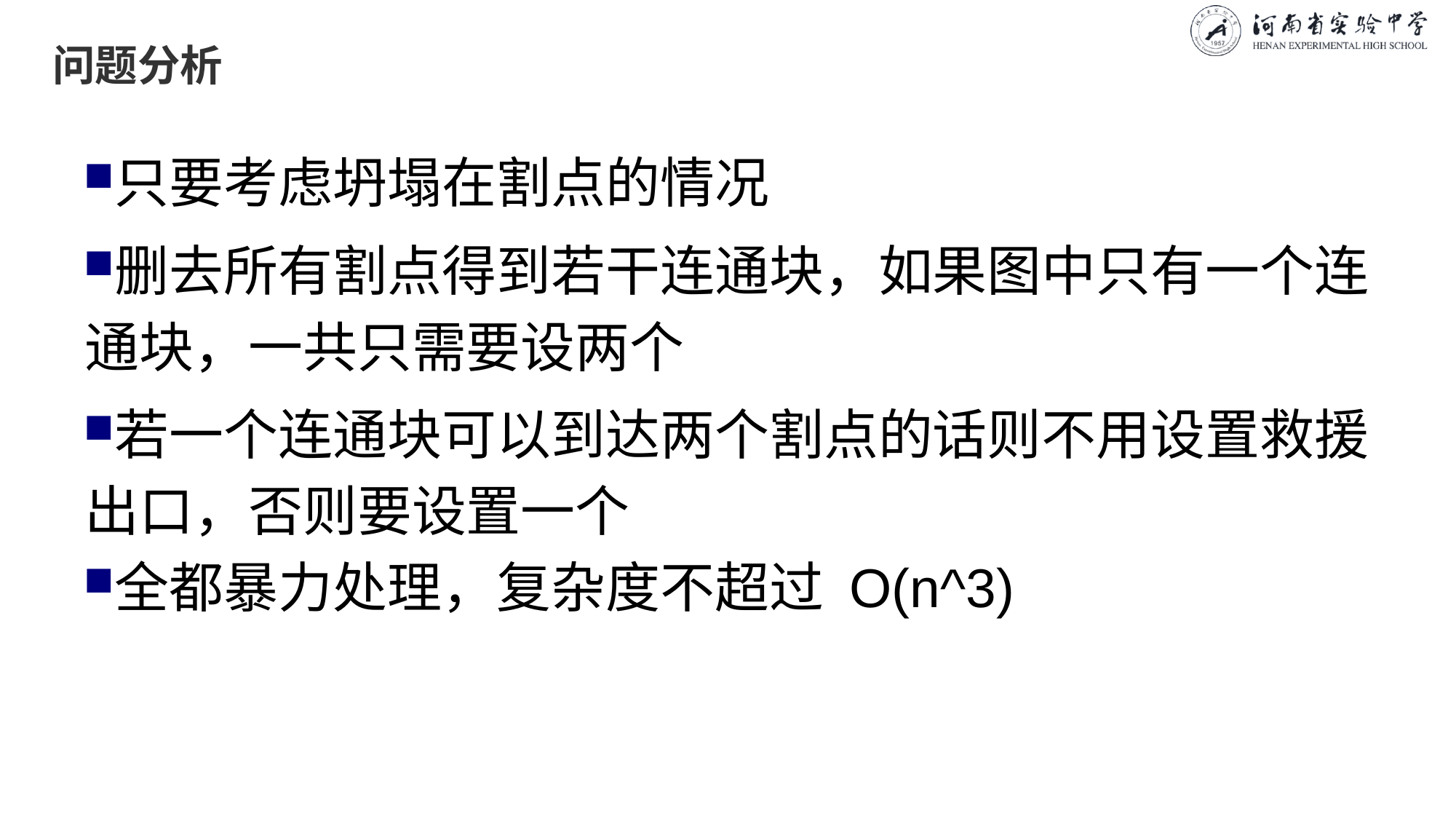

# 问题分析
只要考虑坍塌在割点的情况
删去所有割点得到若干连通块，如果图中只有一个连通块，一共只需要设两个
若一个连通块可以到达两个割点的话则不用设置救援出口，否则要设置一个
全都暴力处理，复杂度不超过 O(n^3)